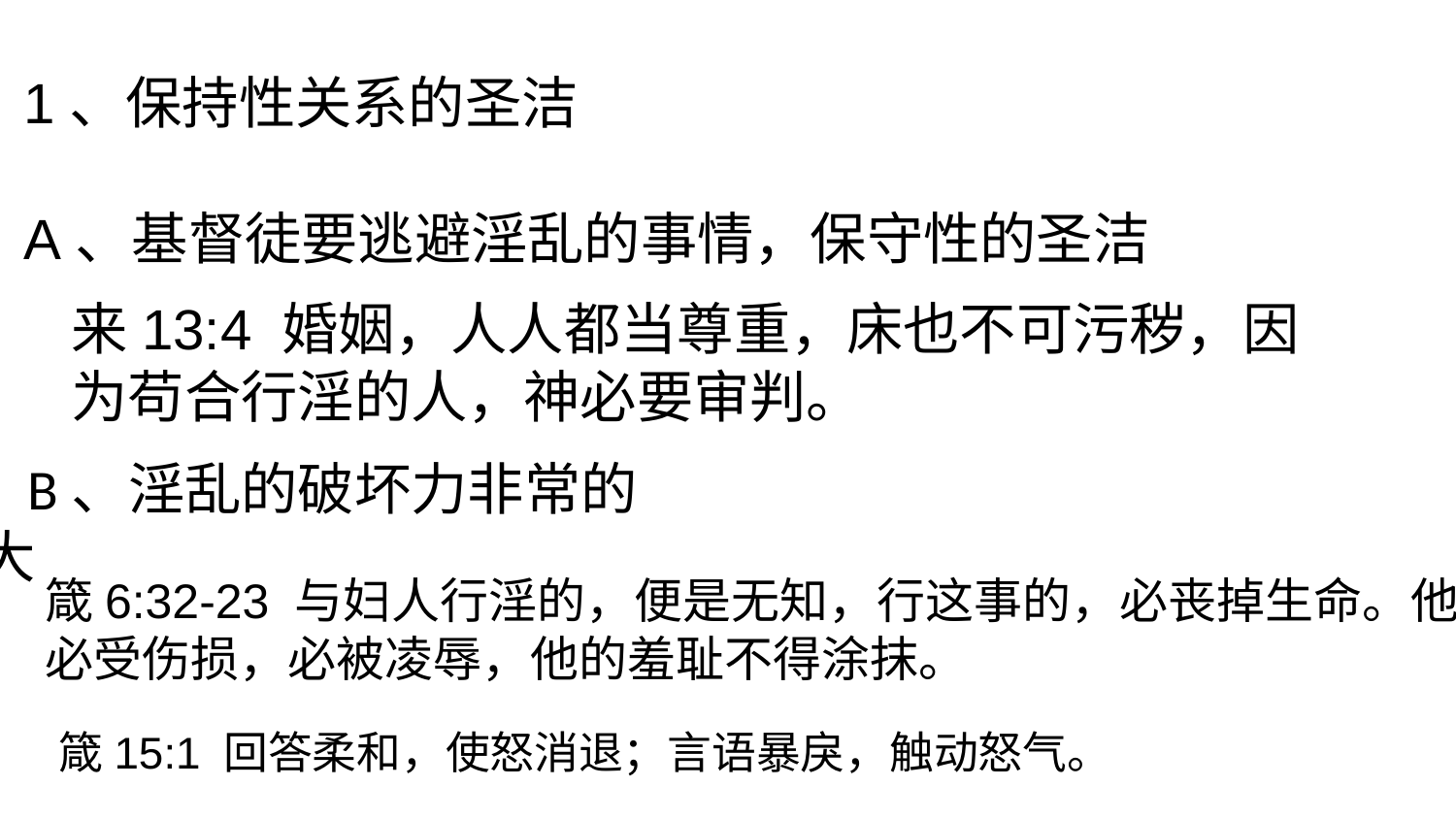

1、保持性关系的圣洁

A、基督徒要逃避淫乱的事情，保守性的圣洁
来13:4 婚姻，人人都当尊重，床也不可污秽，因为苟合行淫的人，神必要审判。
B、淫乱的破坏力非常的大
箴6:32-23 与妇人行淫的，便是无知，行这事的，必丧掉生命。他必受伤损，必被凌辱，他的羞耻不得涂抹。
箴15:1 回答柔和，使怒消退；言语暴戾，触动怒气。